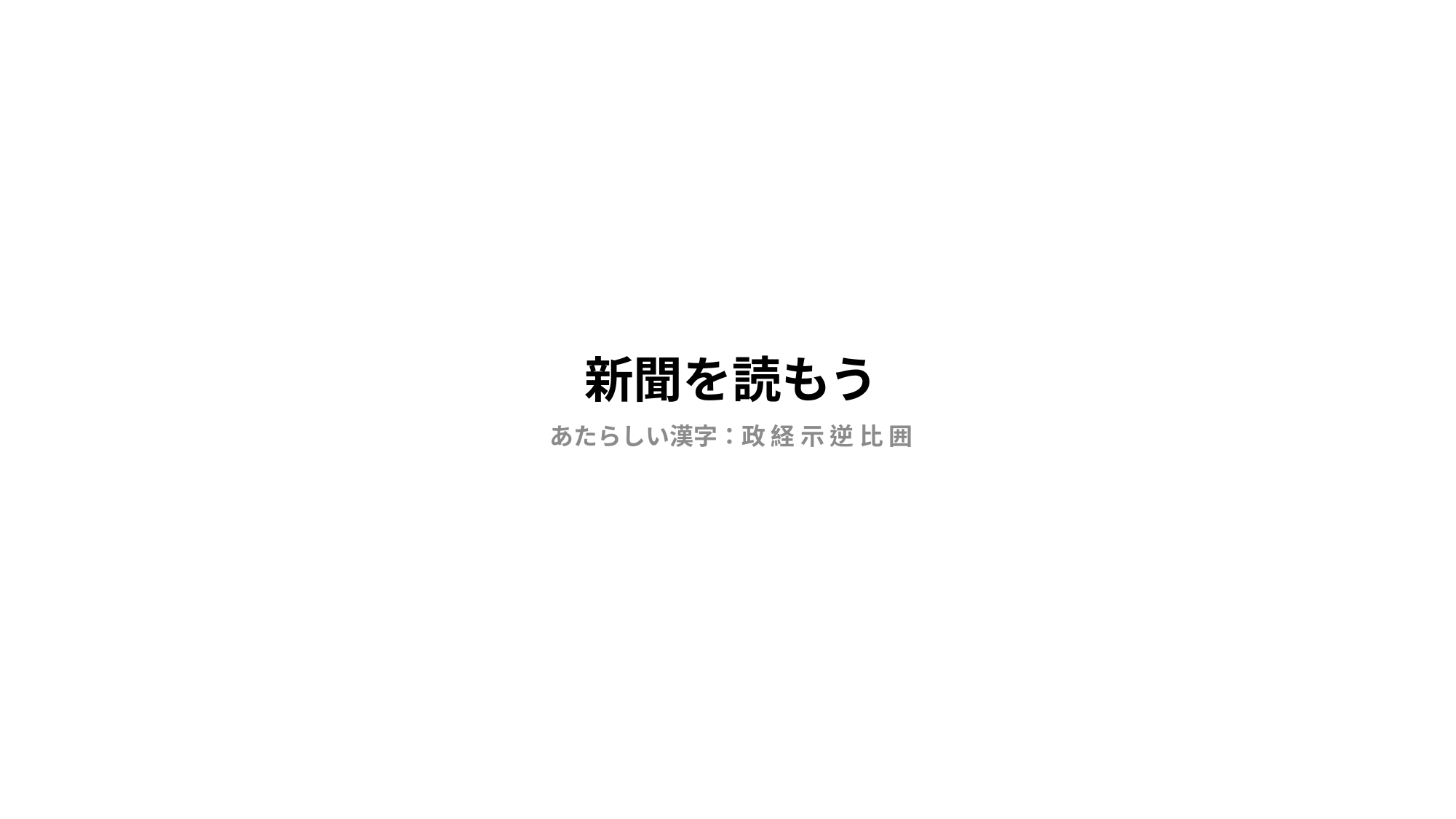

# 新聞を読もう
あたらしい漢字：政 経 示 逆 比 囲